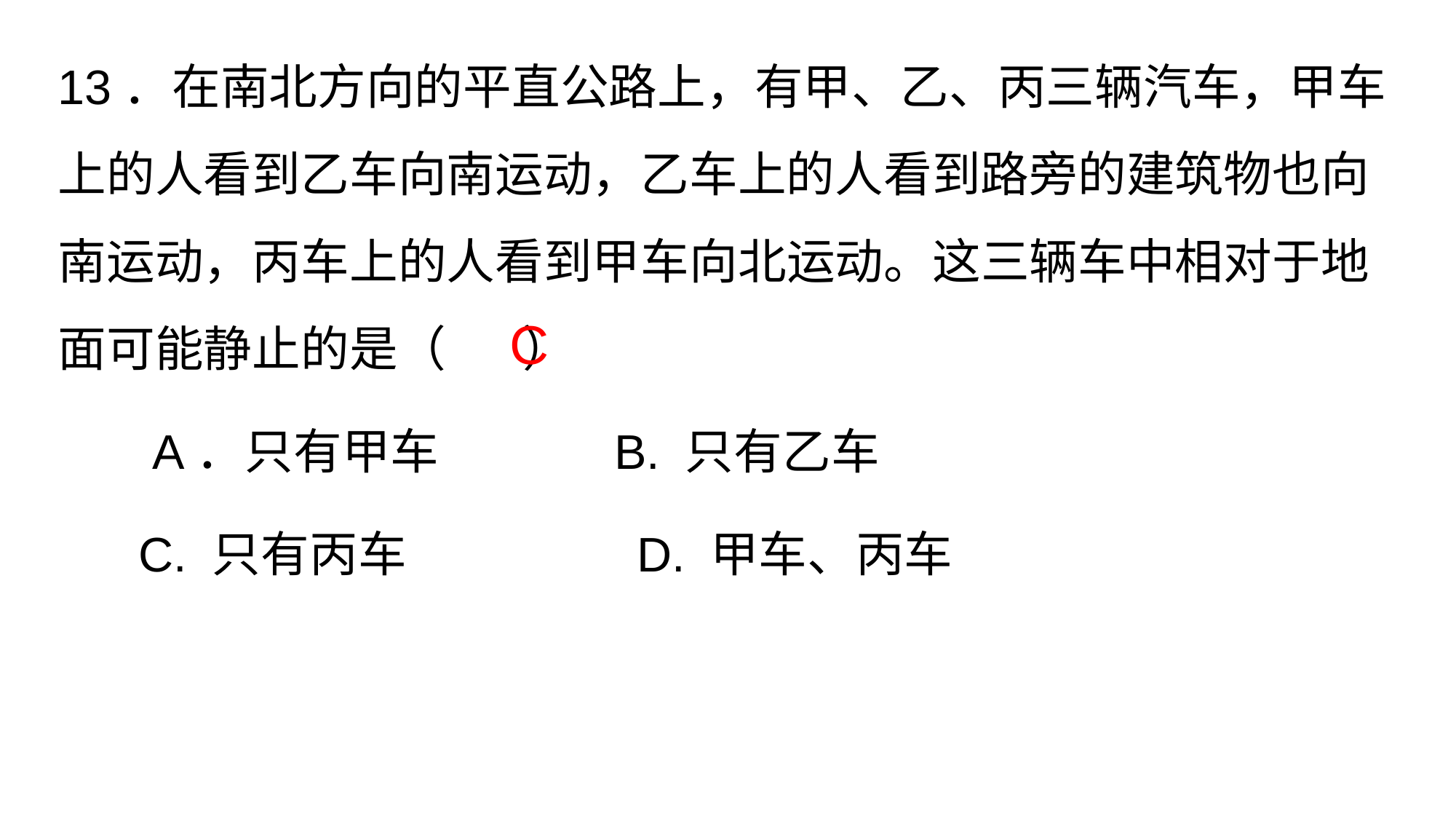

13．在南北方向的平直公路上，有甲、乙、丙三辆汽车，甲车上的人看到乙车向南运动，乙车上的人看到路旁的建筑物也向南运动，丙车上的人看到甲车向北运动。这三辆车中相对于地面可能静止的是（       ）
       A．只有甲车               B. 只有乙车
      C. 只有丙车                    D. 甲车、丙车
C